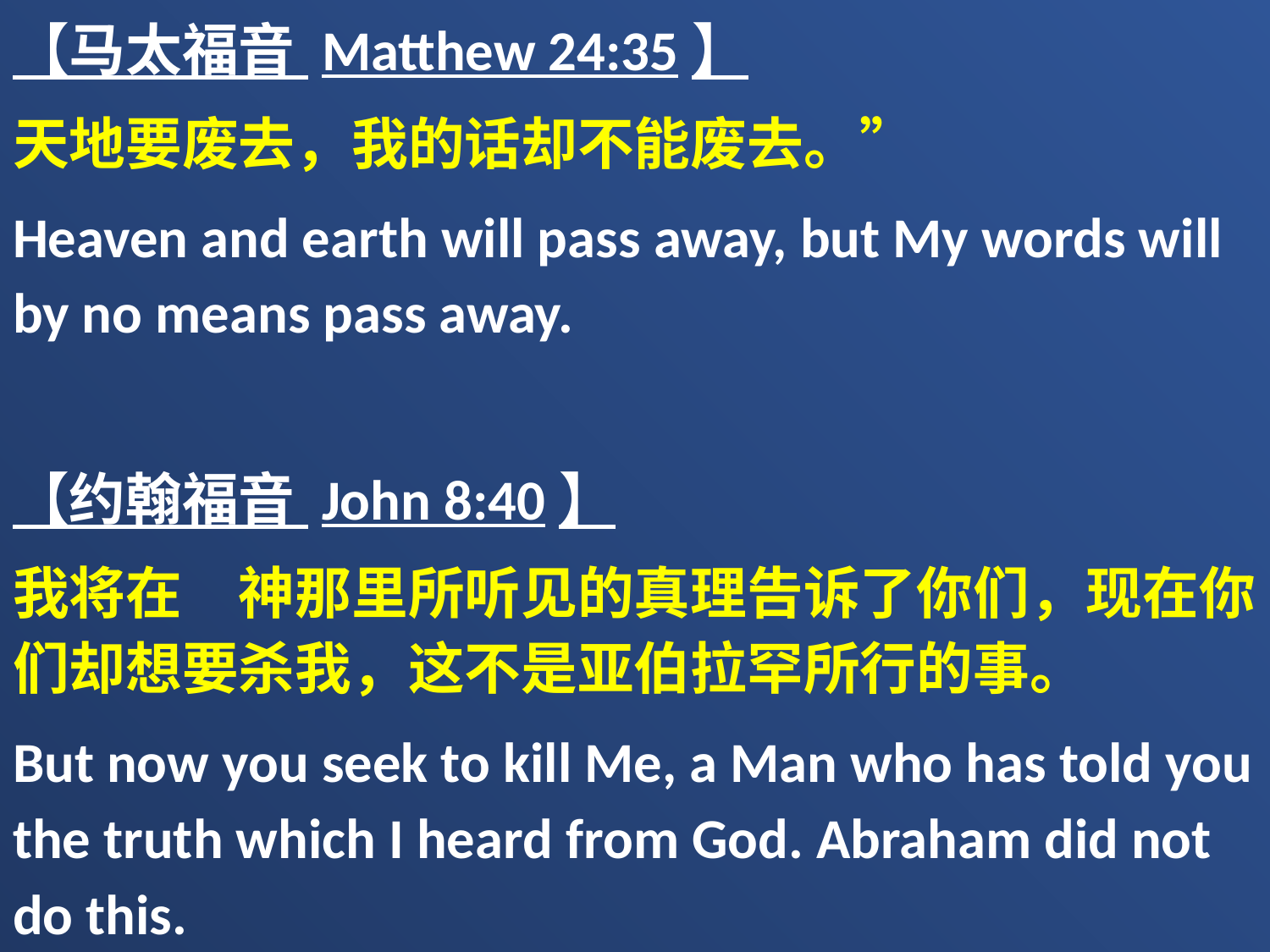

【马太福音 Matthew 24:35】
天地要废去，我的话却不能废去。”
Heaven and earth will pass away, but My words will by no means pass away.

【约翰福音 John 8:40】
我将在　神那里所听见的真理告诉了你们，现在你们却想要杀我，这不是亚伯拉罕所行的事。
But now you seek to kill Me, a Man who has told you the truth which I heard from God. Abraham did not do this.